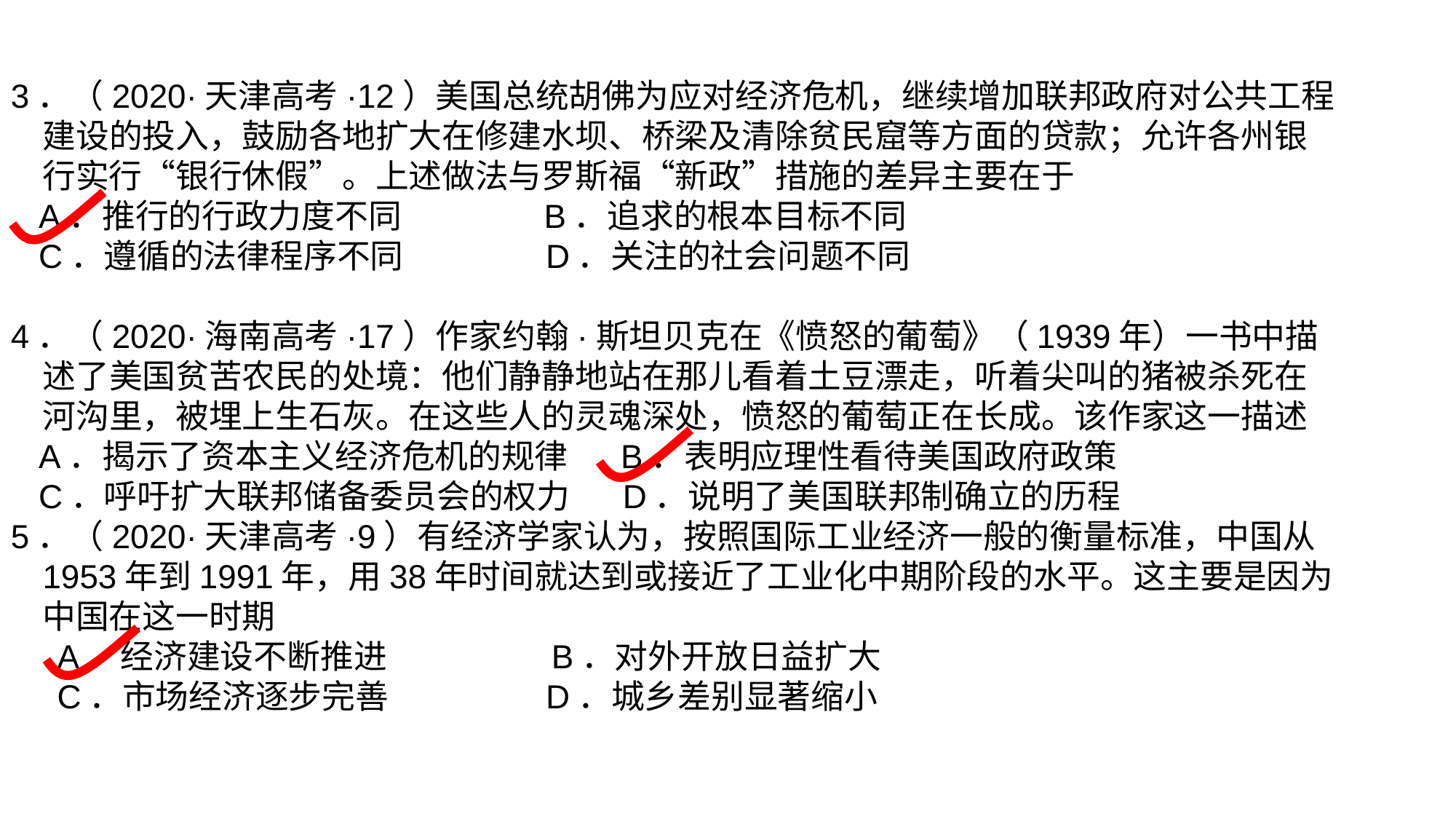

3．（2020·天津高考·12）美国总统胡佛为应对经济危机，继续增加联邦政府对公共工程建设的投入，鼓励各地扩大在修建水坝、桥梁及清除贫民窟等方面的贷款；允许各州银行实行“银行休假”。上述做法与罗斯福“新政”措施的差异主要在于
   A．推行的行政力度不同                  B．追求的根本目标不同
   C．遵循的法律程序不同                  D．关注的社会问题不同

4．（2020·海南高考·17）作家约翰·斯坦贝克在《愤怒的葡萄》（1939年）一书中描述了美国贫苦农民的处境：他们静静地站在那儿看着土豆漂走，听着尖叫的猪被杀死在河沟里，被埋上生石灰。在这些人的灵魂深处，愤怒的葡萄正在长成。该作家这一描述
   A．揭示了资本主义经济危机的规律      B．表明应理性看待美国政府政策
   C．呼吁扩大联邦储备委员会的权力      D．说明了美国联邦制确立的历程
5．（2020·天津高考·9）有经济学家认为，按照国际工业经济一般的衡量标准，中国从1953年到1991年，用38年时间就达到或接近了工业化中期阶段的水平。这主要是因为中国在这一时期
     A．经济建设不断推进                     B．对外开放日益扩大
     C．市场经济逐步完善                    D．城乡差别显著缩小